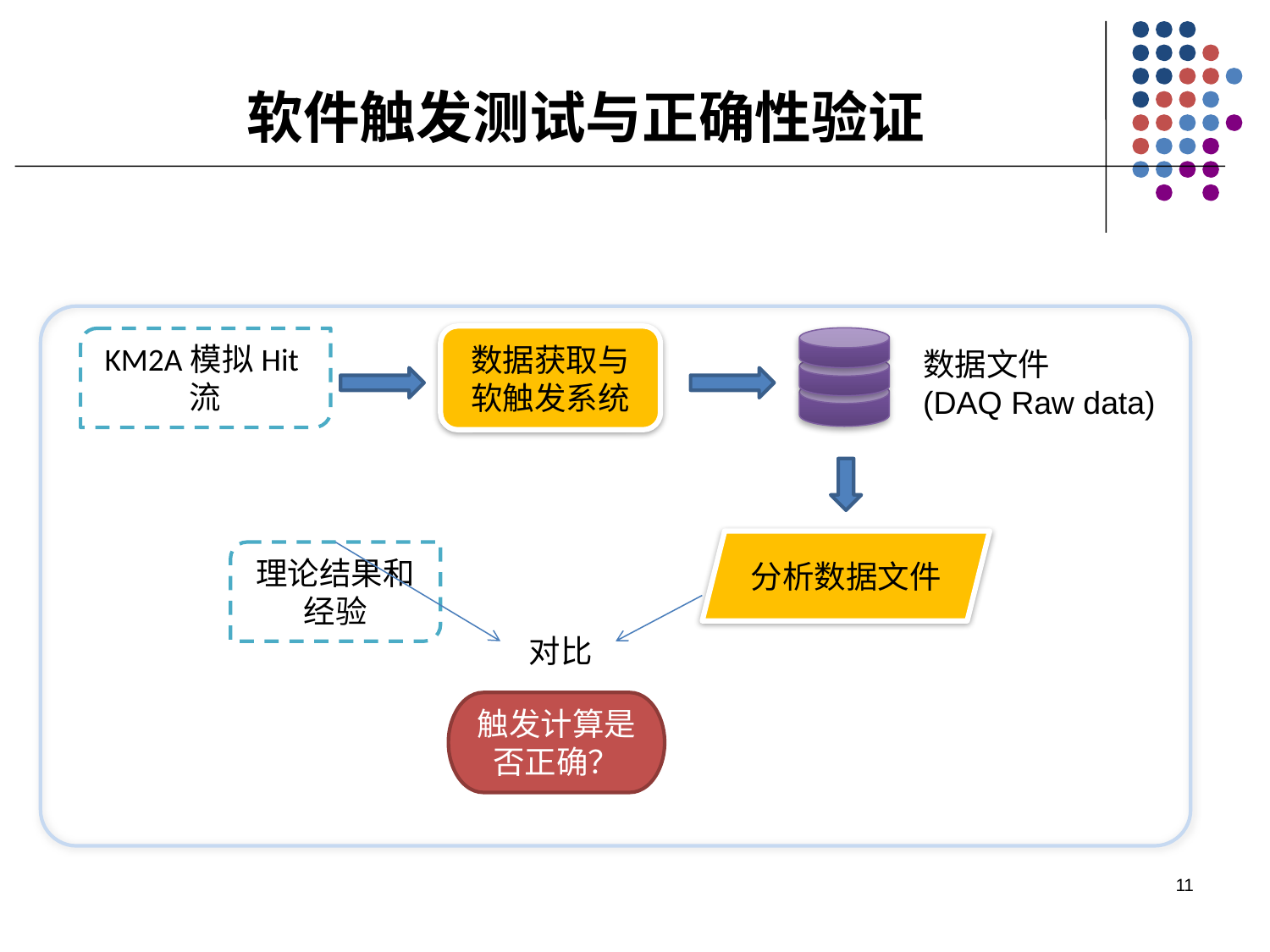

# 软件触发测试与正确性验证

数据获取与软触发系统

KM2A模拟Hit流
数据文件
(DAQ Raw data)

分析数据文件
理论结果和经验
对比
触发计算是否正确？
11